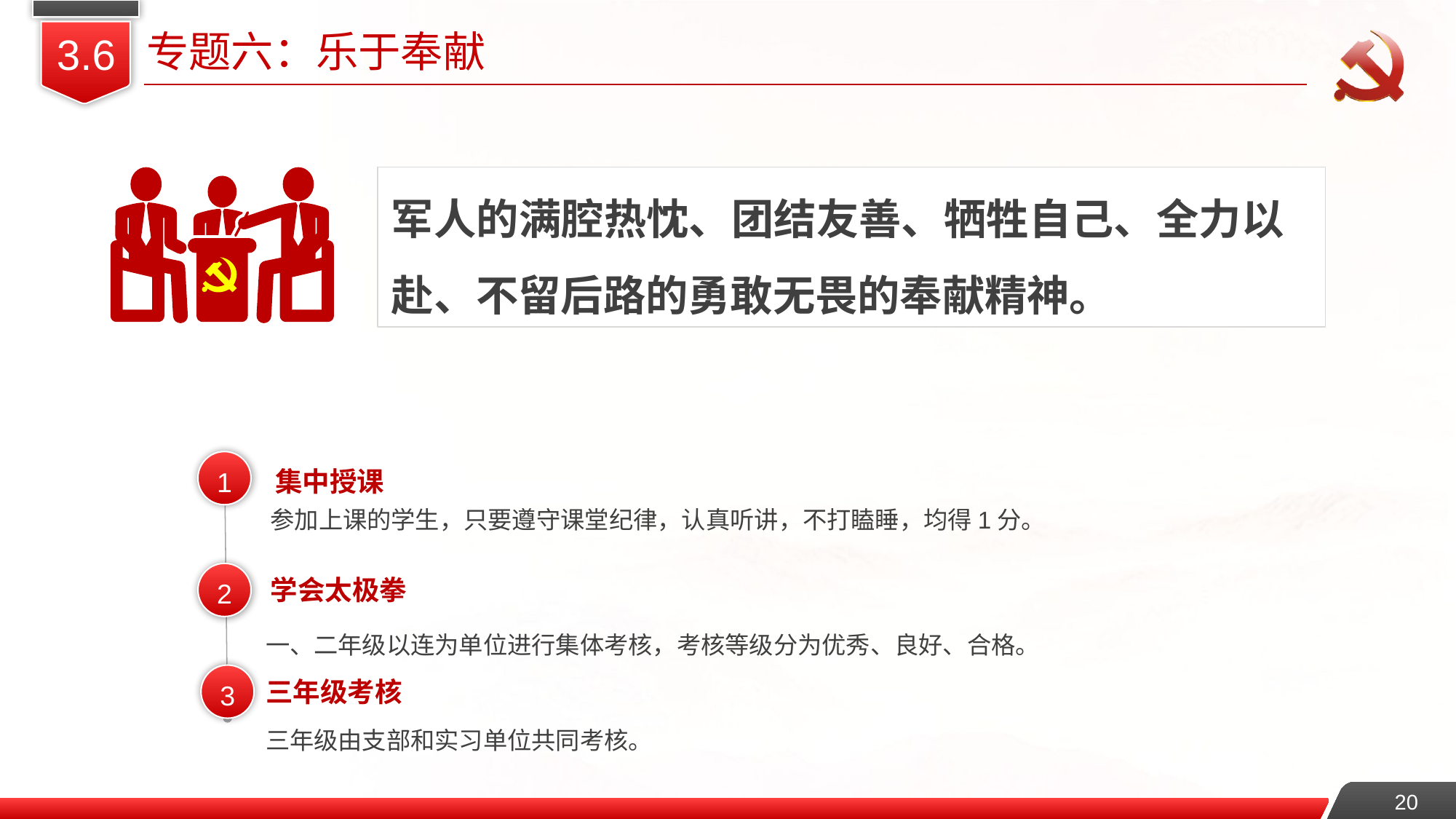

专题六：乐于奉献
3.6
军人的满腔热忱、团结友善、牺牲自己、全力以赴、不留后路的勇敢无畏的奉献精神。

1
  集中授课
参加上课的学生，只要遵守课堂纪律，认真听讲，不打瞌睡，均得1分。
2
学会太极拳
一、二年级以连为单位进行集体考核，考核等级分为优秀、良好、合格。
3
三年级考核
三年级由支部和实习单位共同考核。